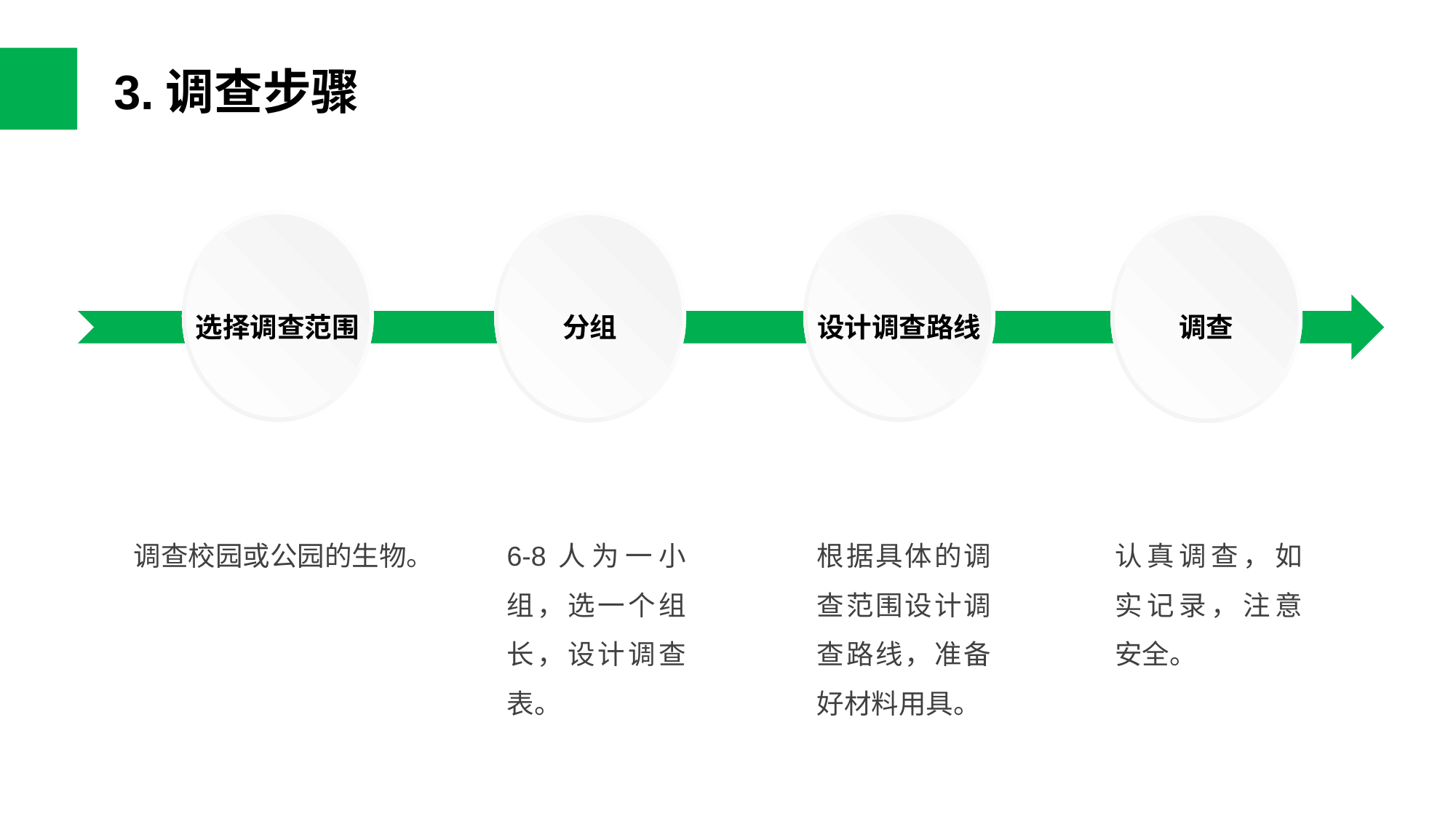

3.调查步骤

选择调查范围

设计调查路线

分组

调查

调查校园或公园的生物。
认真调查，如实记录，注意安全。
6-8人为一小组，选一个组长，设计调查表。
根据具体的调查范围设计调查路线，准备好材料用具。